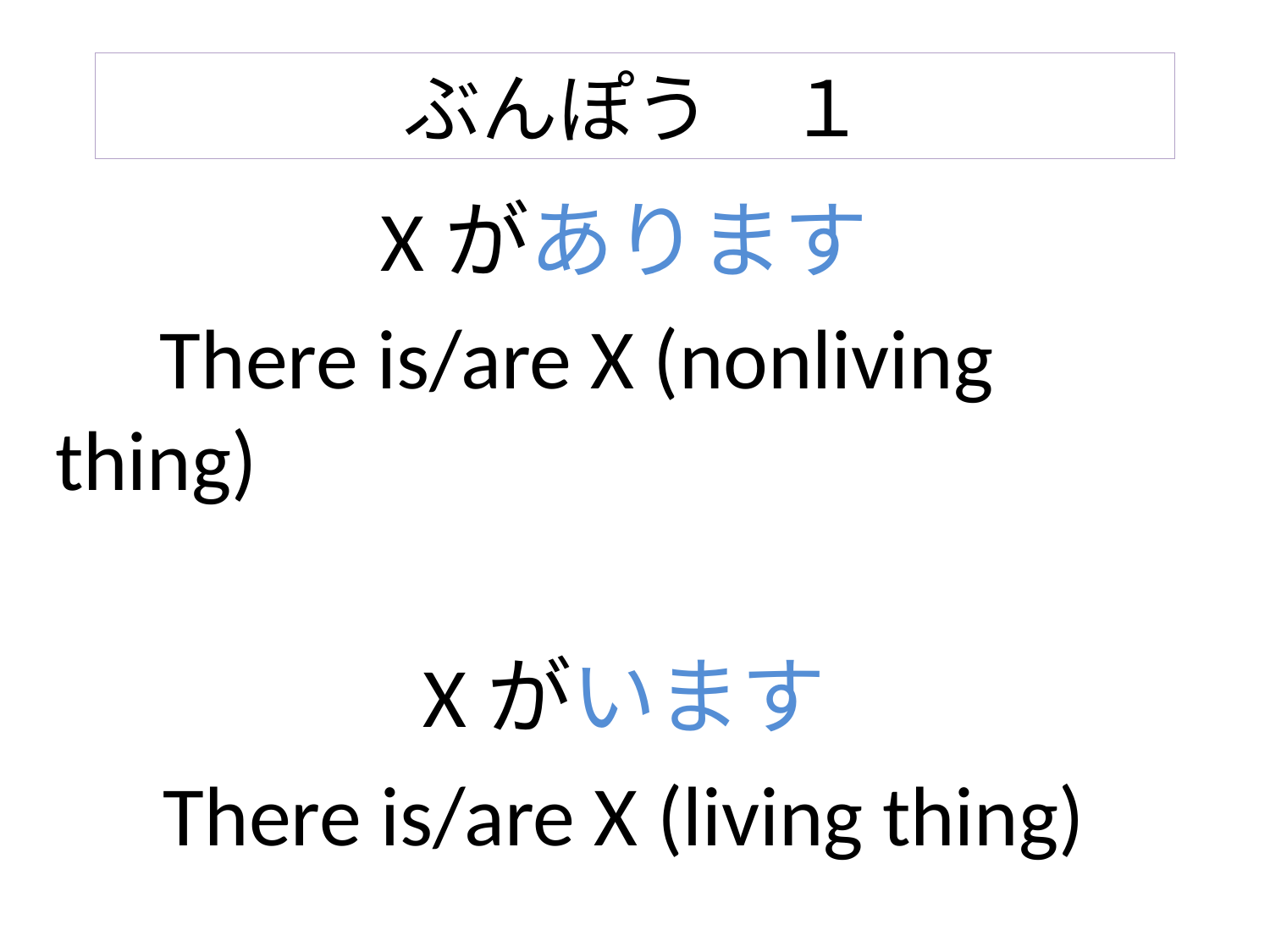

# ぶんぽう　１
Xがあります
　There is/are X (nonliving thing)

Xがいます
There is/are X (living thing)